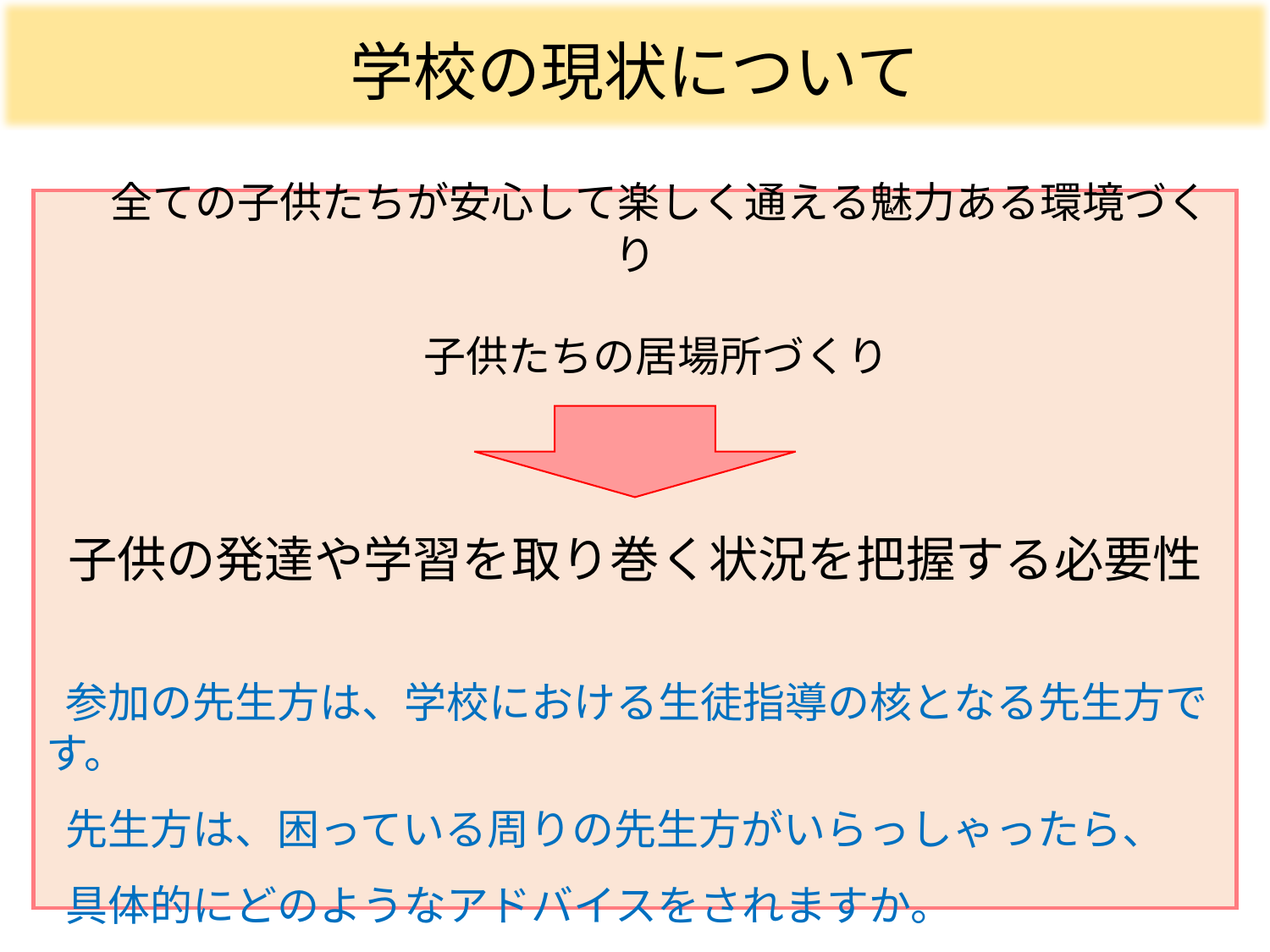

学校の現状について
　全ての子供たちが安心して楽しく通える魅力ある環境づくり

　子供たちの居場所づくり

子供の発達や学習を取り巻く状況を把握する必要性

 参加の先生方は、学校における生徒指導の核となる先生方です。

 先生方は、困っている周りの先生方がいらっしゃったら、

 具体的にどのようなアドバイスをされますか。